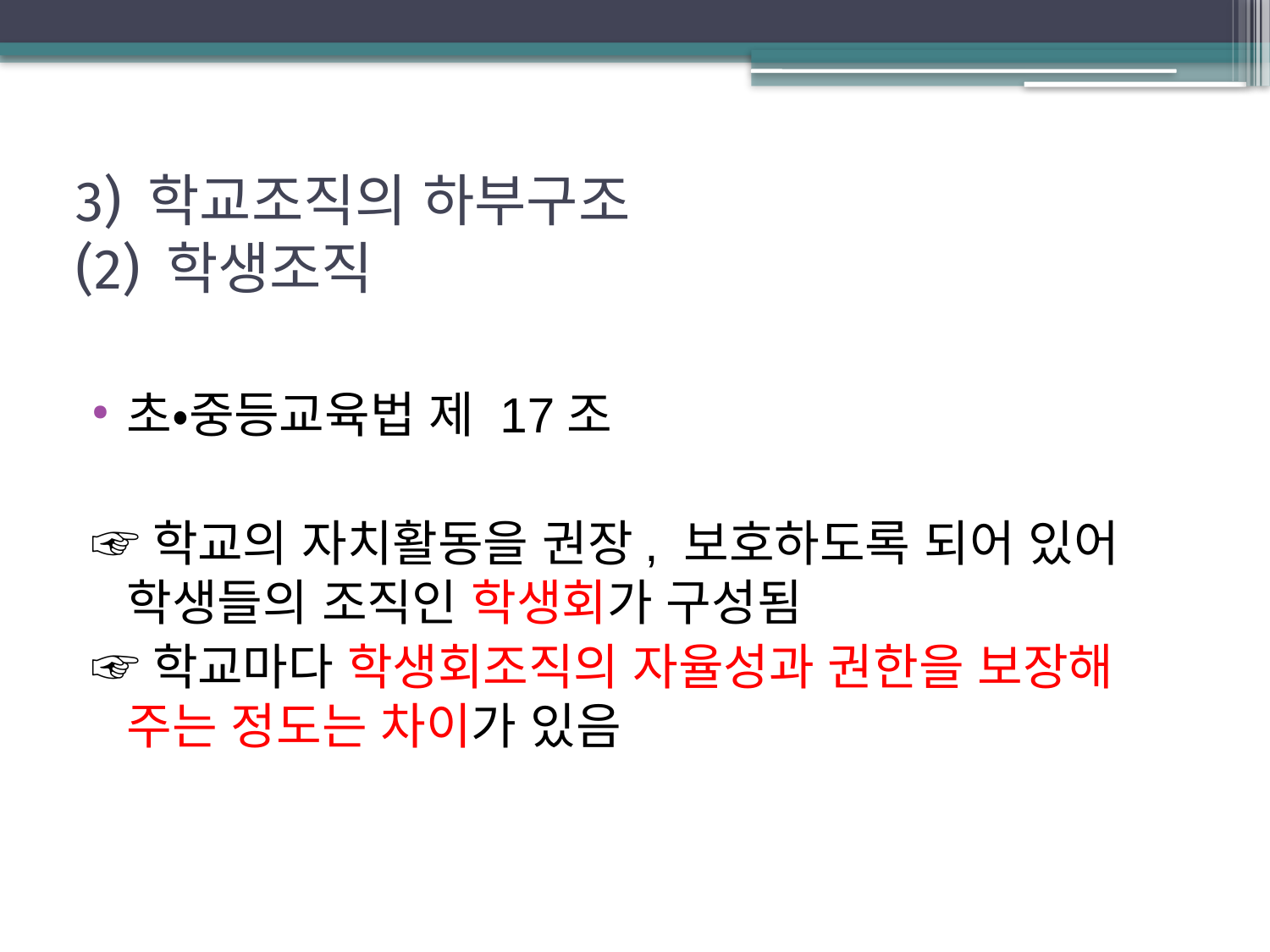

# 3) 학교조직의 하부구조 (2) 학생조직

초•중등교육법 제 17조

☞학교의 자치활동을 권장, 보호하도록 되어 있어 학생들의 조직인 학생회가 구성됨
☞학교마다 학생회조직의 자율성과 권한을 보장해 주는 정도는 차이가 있음